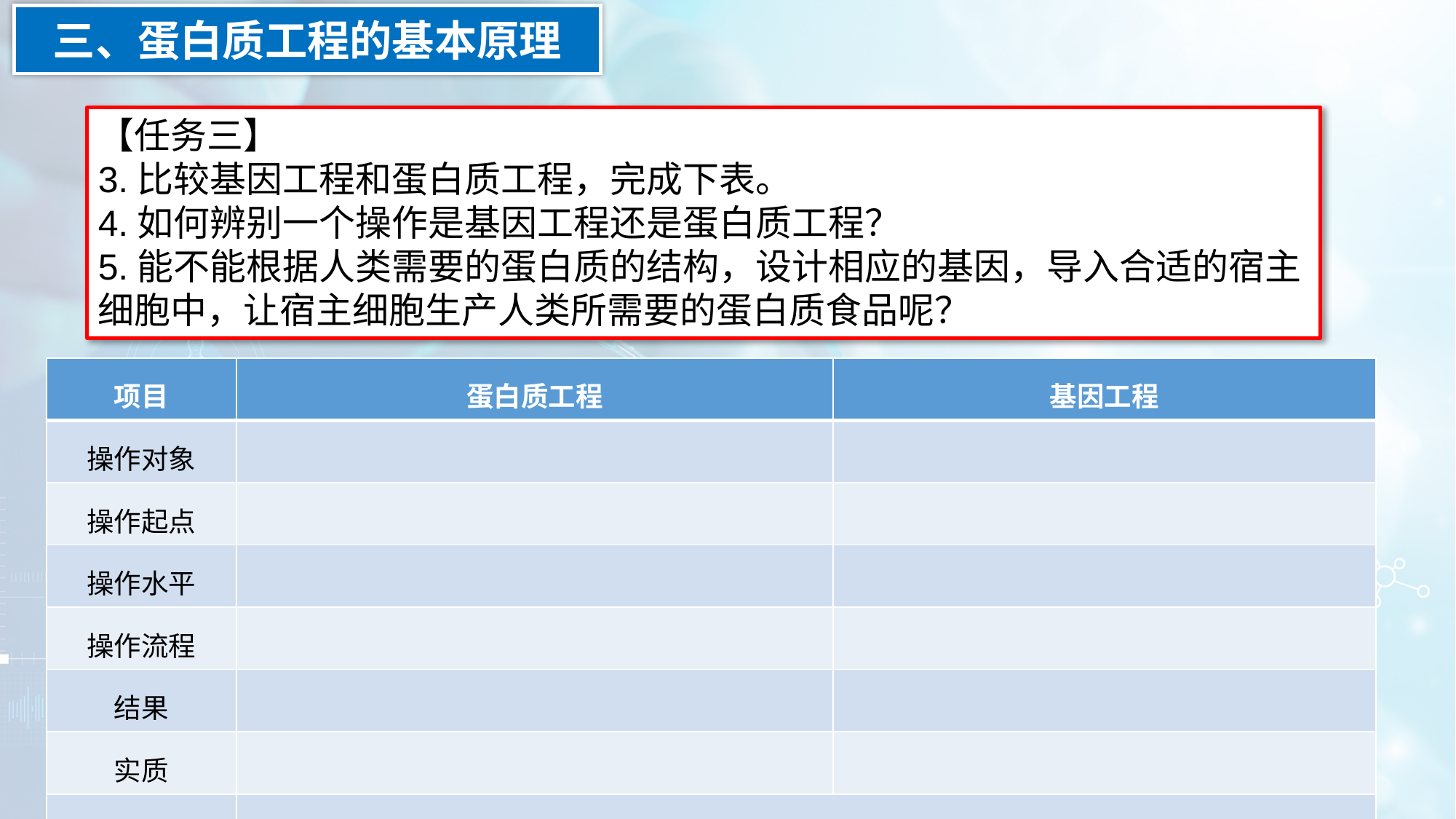

三、蛋白质工程的基本原理
【任务三】
3.比较基因工程和蛋白质工程，完成下表。
4.如何辨别一个操作是基因工程还是蛋白质工程？
5.能不能根据人类需要的蛋白质的结构，设计相应的基因，导入合适的宿主细胞中，让宿主细胞生产人类所需要的蛋白质食品呢？
| 项目 | 蛋白质工程 | 基因工程 |
| --- | --- | --- |
| 操作对象 |  |  |
| 操作起点 |  |  |
| 操作水平 |  |  |
| 操作流程 |  |  |
| 结果 |  |  |
| 实质 |  |  |
| 联系 |  |  |